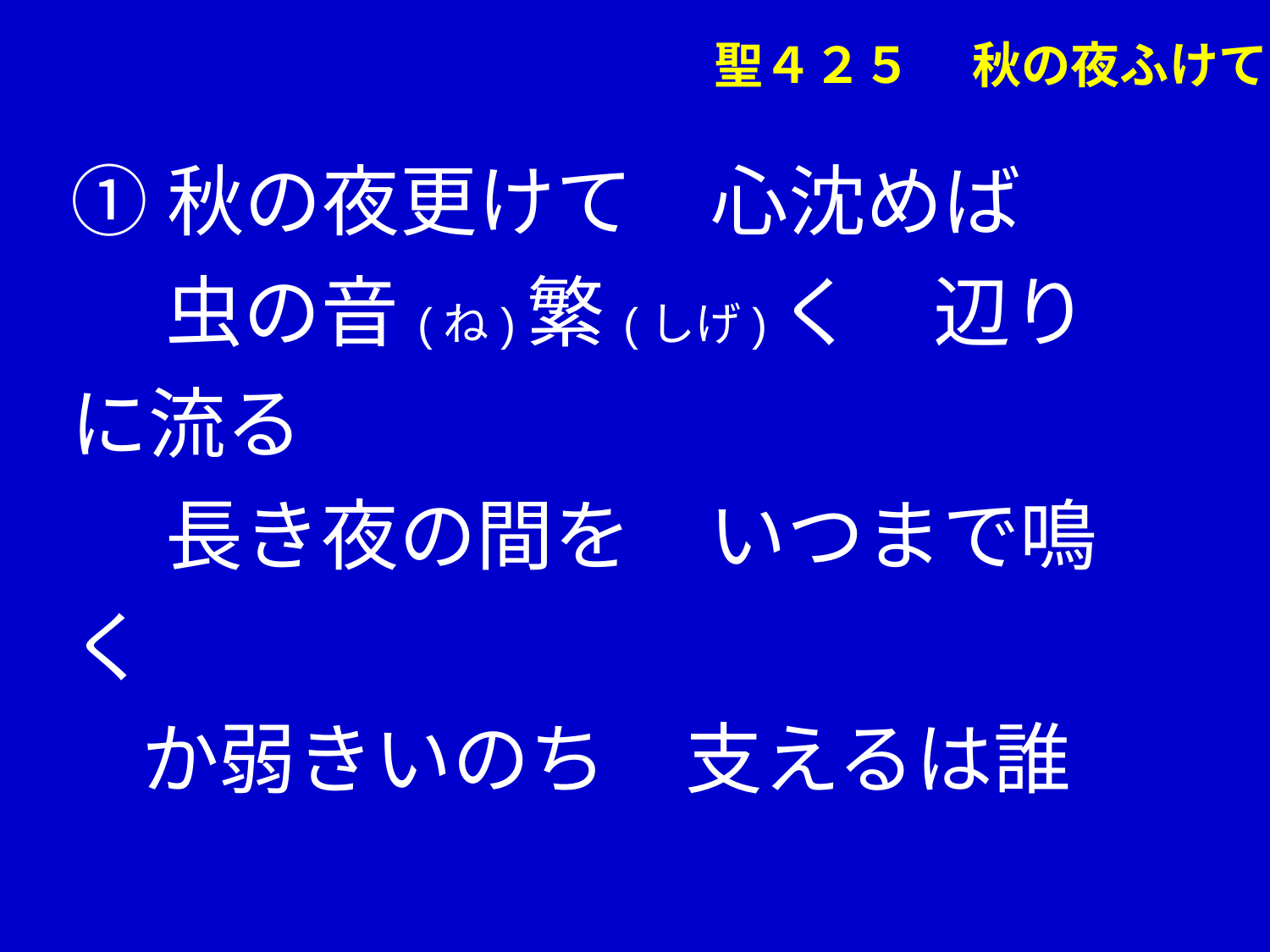

聖４２５ 　秋の夜ふけて
①秋の夜更けて　心沈めば
　 虫の音(ね)繁(しげ)く　辺りに流る
　 長き夜の間を　いつまで鳴く
   か弱きいのち　支えるは誰